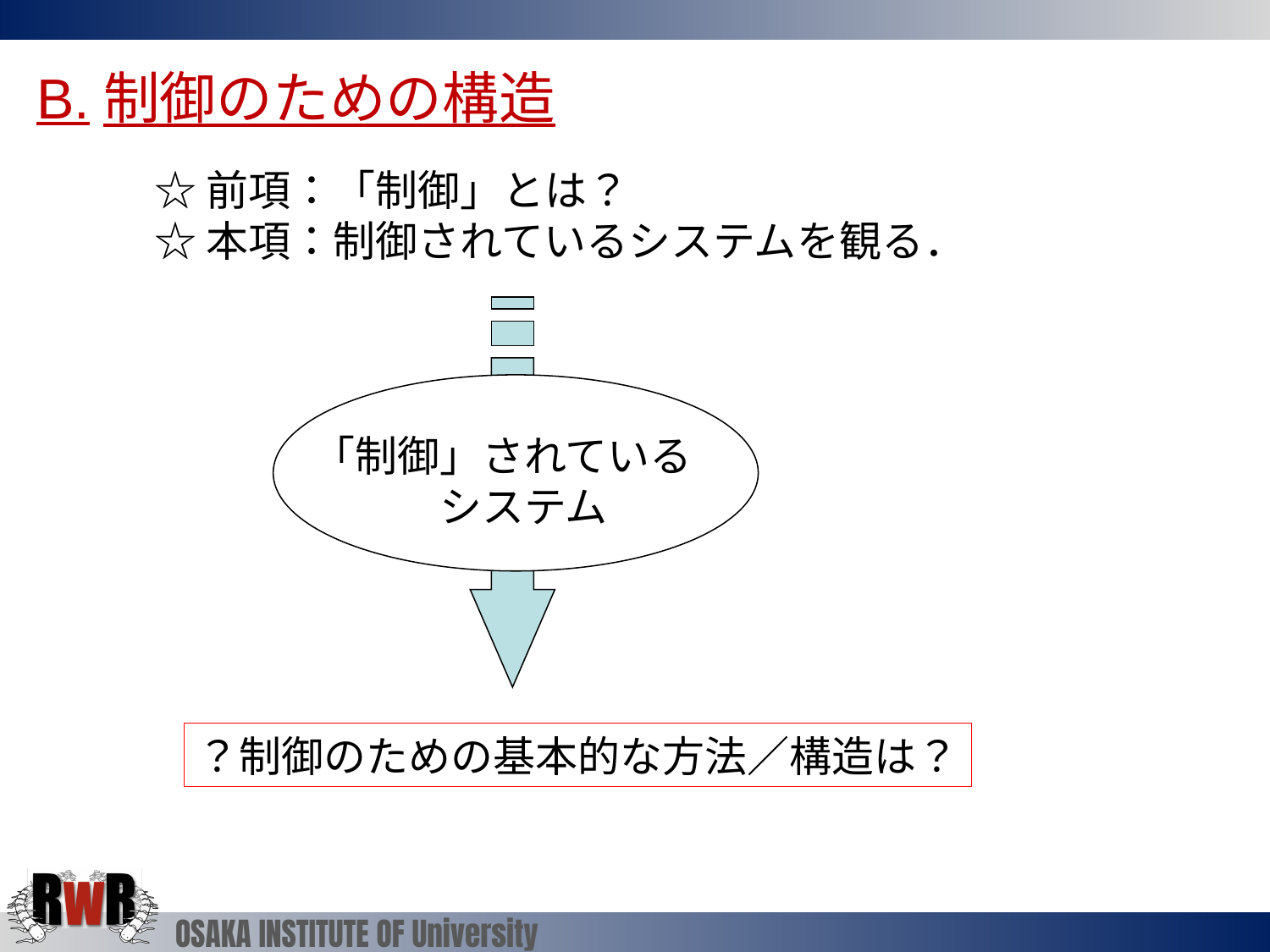

B.制御のための構造
☆前項：「制御」とは？
☆本項：制御されているシステムを観る．

「制御」されている
　　　システム

？制御のための基本的な方法／構造は？